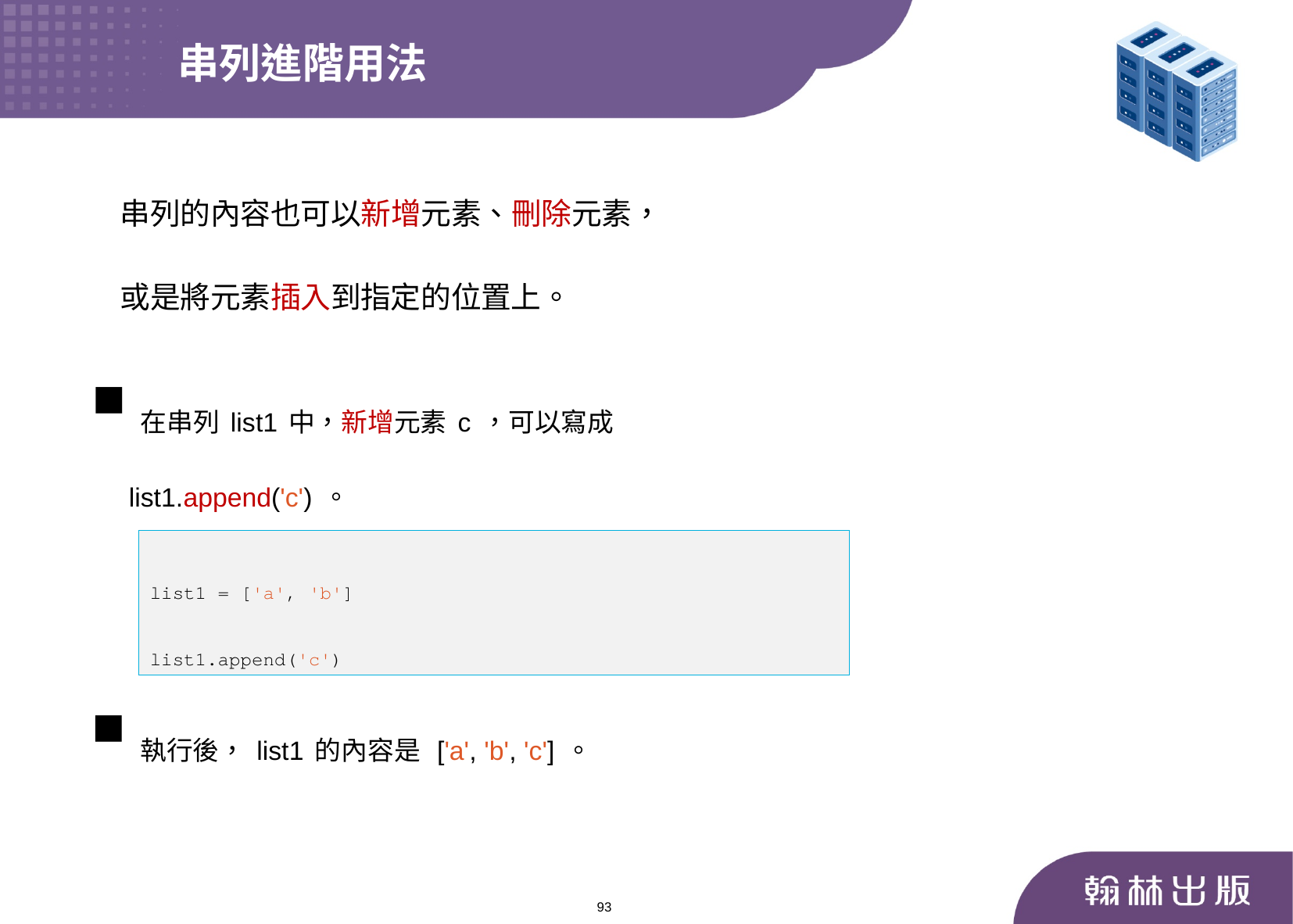

串列進階用法
串列的內容也可以新增元素、刪除元素，
或是將元素插入到指定的位置上。
在串列list1中，新增元素c，可以寫成
     list1.append('c')。
list1 = ['a', 'b']
list1.append('c')
執行後，list1的內容是 ['a', 'b', 'c']。
93